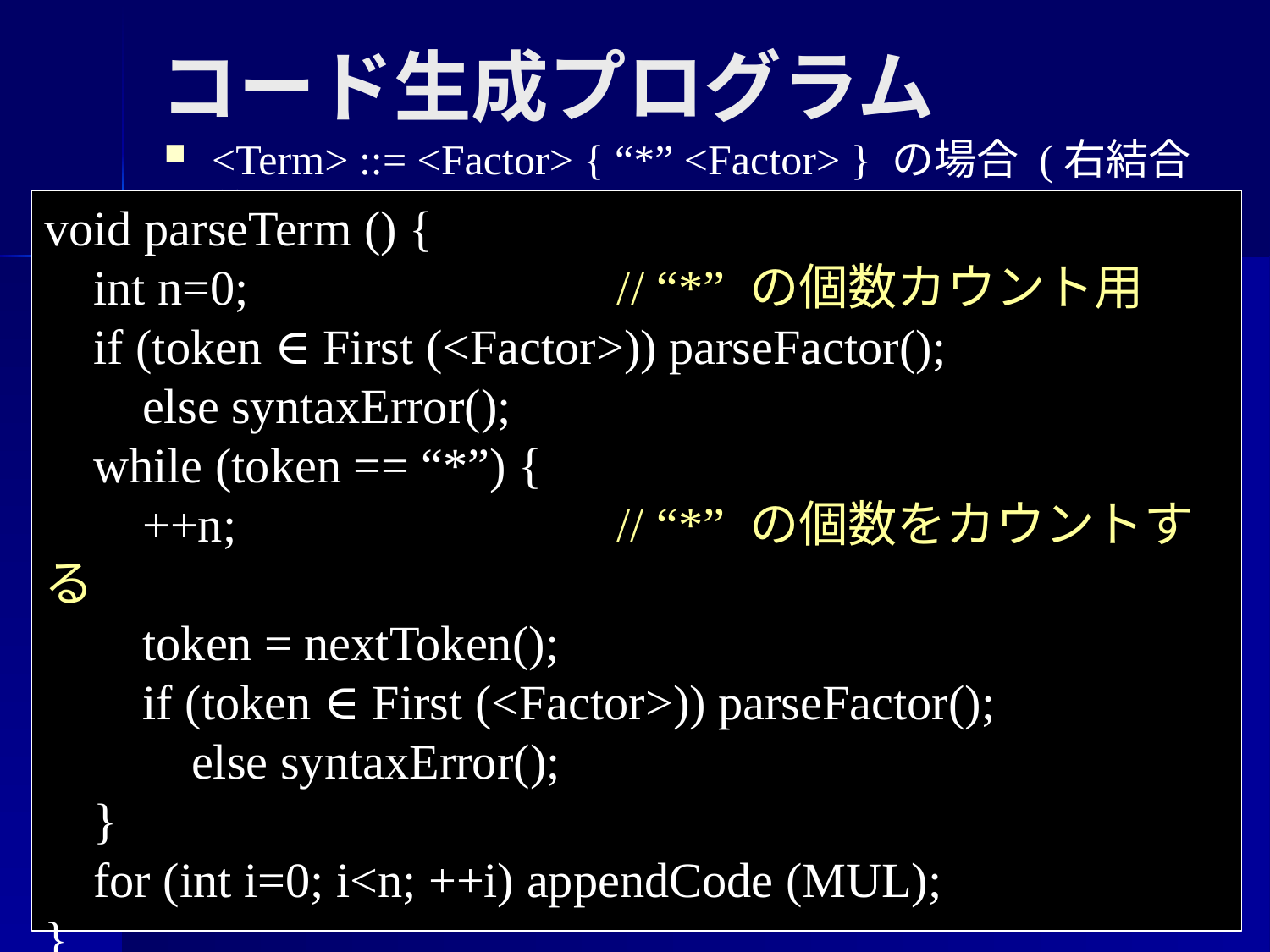

コード生成プログラム
<Term> ::= <Factor> { “*” <Factor> } の場合 (右結合的)
void parseTerm () {
    int n=0;                              // “*” の個数カウント用
    if (token ∈ First (<Factor>)) parseFactor();
        else syntaxError();
    while (token == “*”) {
        ++n;                               // “*” の個数をカウントする
        token = nextToken();
        if (token ∈ First (<Factor>)) parseFactor();
            else syntaxError();
    }
    for (int i=0; i<n; ++i) appendCode (MUL);
}